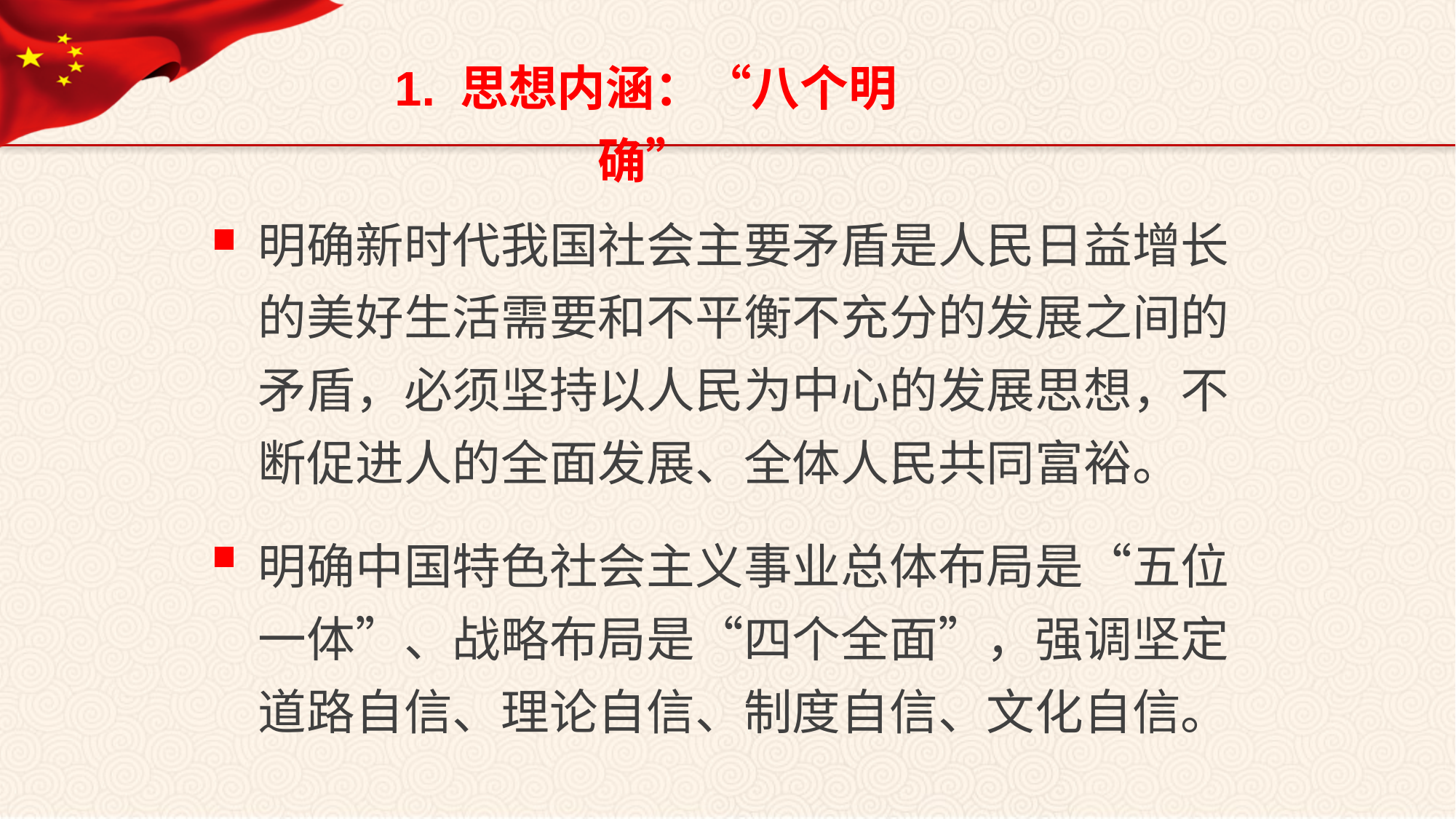

1. 思想内涵：“八个明确”
明确新时代我国社会主要矛盾是人民日益增长的美好生活需要和不平衡不充分的发展之间的矛盾，必须坚持以人民为中心的发展思想，不断促进人的全面发展、全体人民共同富裕。
明确中国特色社会主义事业总体布局是“五位一体”、战略布局是“四个全面”，强调坚定道路自信、理论自信、制度自信、文化自信。